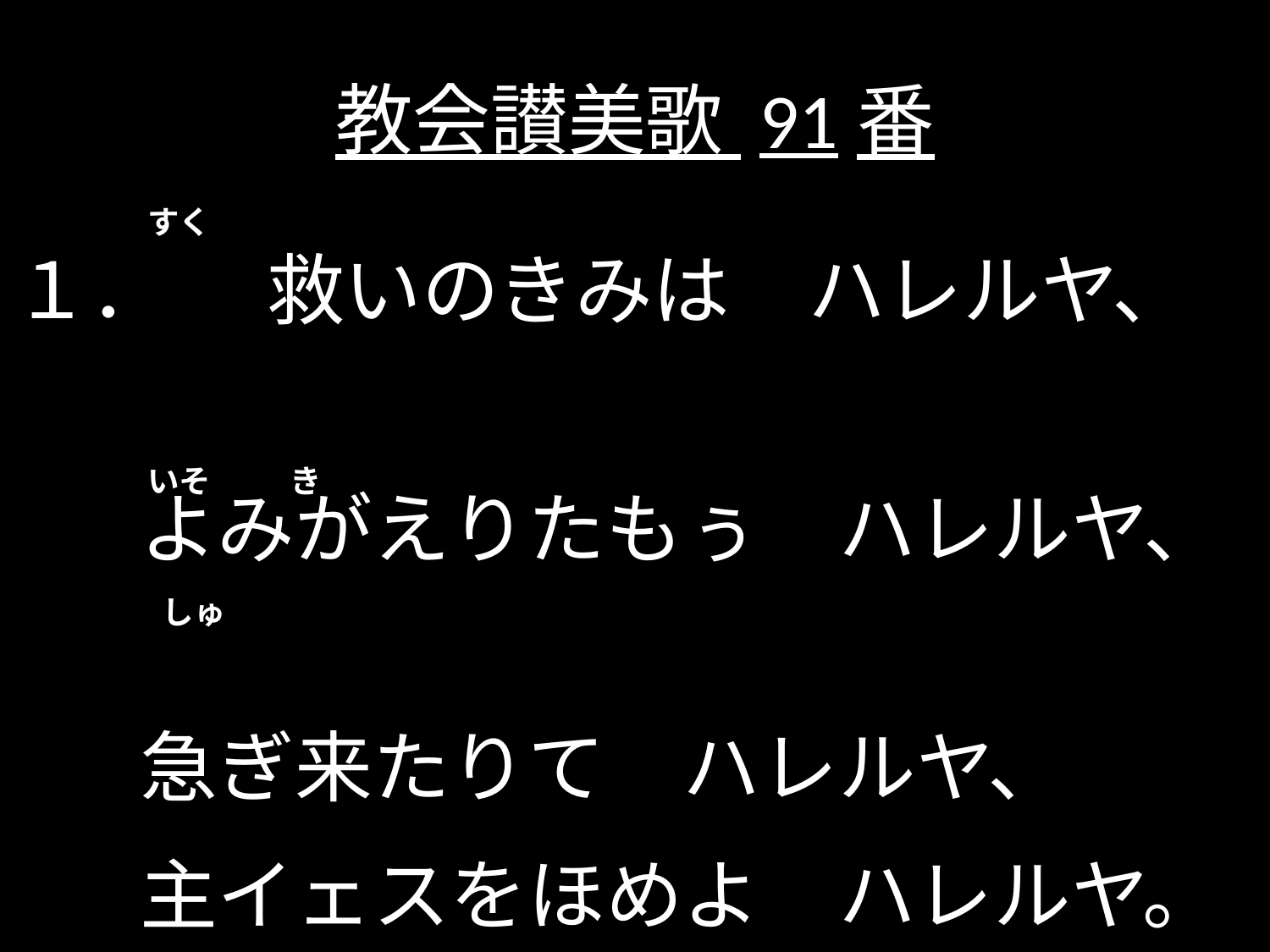

# 教会讃美歌 91番
すく
１．	救いのきみは　ハレルヤ、
	よみがえりたもぅ　ハレルヤ、
	急ぎ来たりて　ハレルヤ、
	主イェスをほめよ　ハレルヤ。

いそ           き
 しゅ